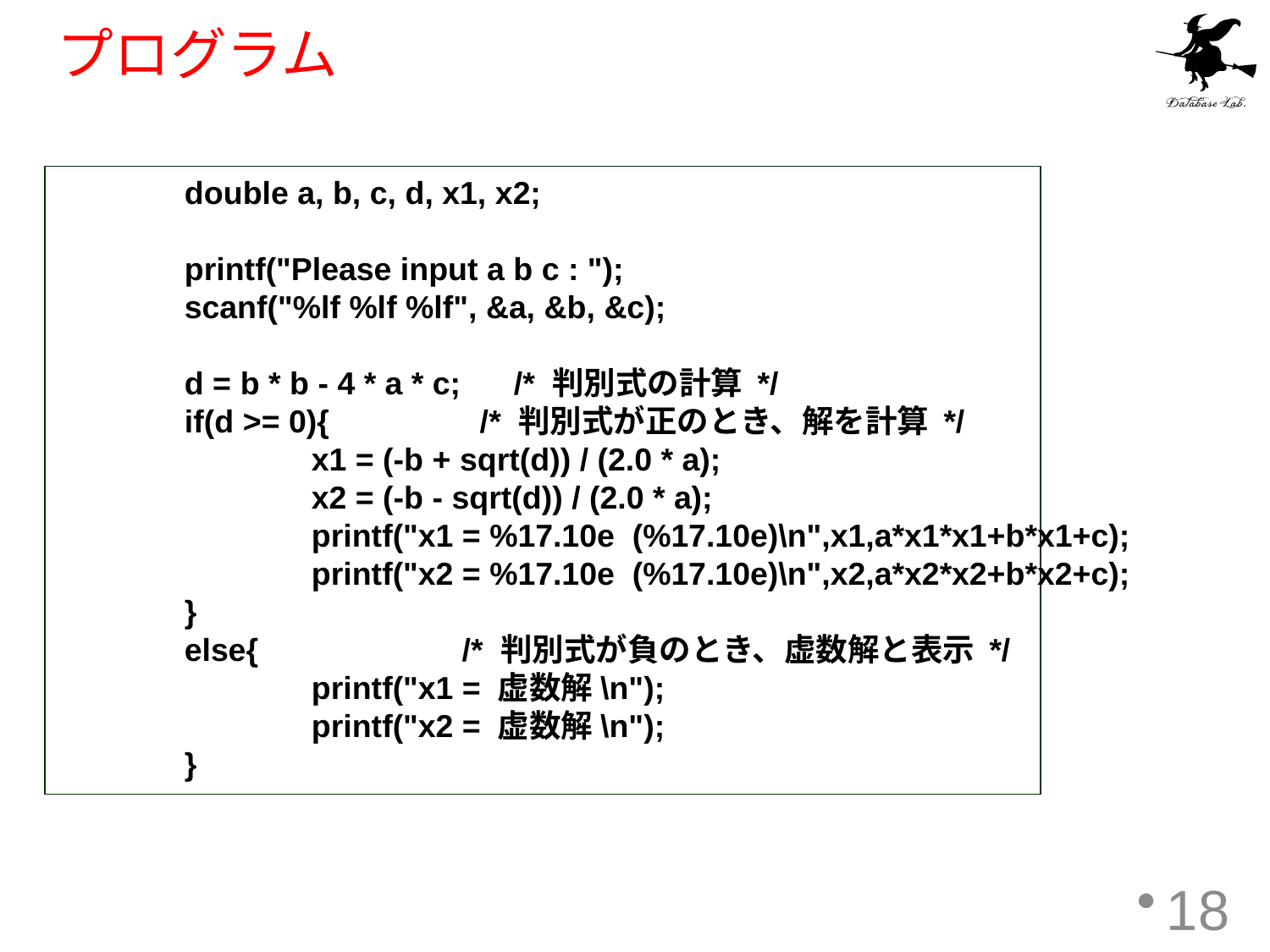

# プログラム
	double a, b, c, d, x1, x2;

	printf("Please input a b c : ");
	scanf("%lf %lf %lf", &a, &b, &c);

	d = b * b - 4 * a * c;      /* 判別式の計算 */
	if(d >= 0){                 /* 判別式が正のとき、解を計算 */
		x1 = (-b + sqrt(d)) / (2.0 * a);
		x2 = (-b - sqrt(d)) / (2.0 * a);
		printf("x1 = %17.10e  (%17.10e)\n",x1,a*x1*x1+b*x1+c);
		printf("x2 = %17.10e  (%17.10e)\n",x2,a*x2*x2+b*x2+c);
	}
	else{                       /* 判別式が負のとき、虚数解と表示 */
		printf("x1 = 虚数解\n");
		printf("x2 = 虚数解\n");
	}
18